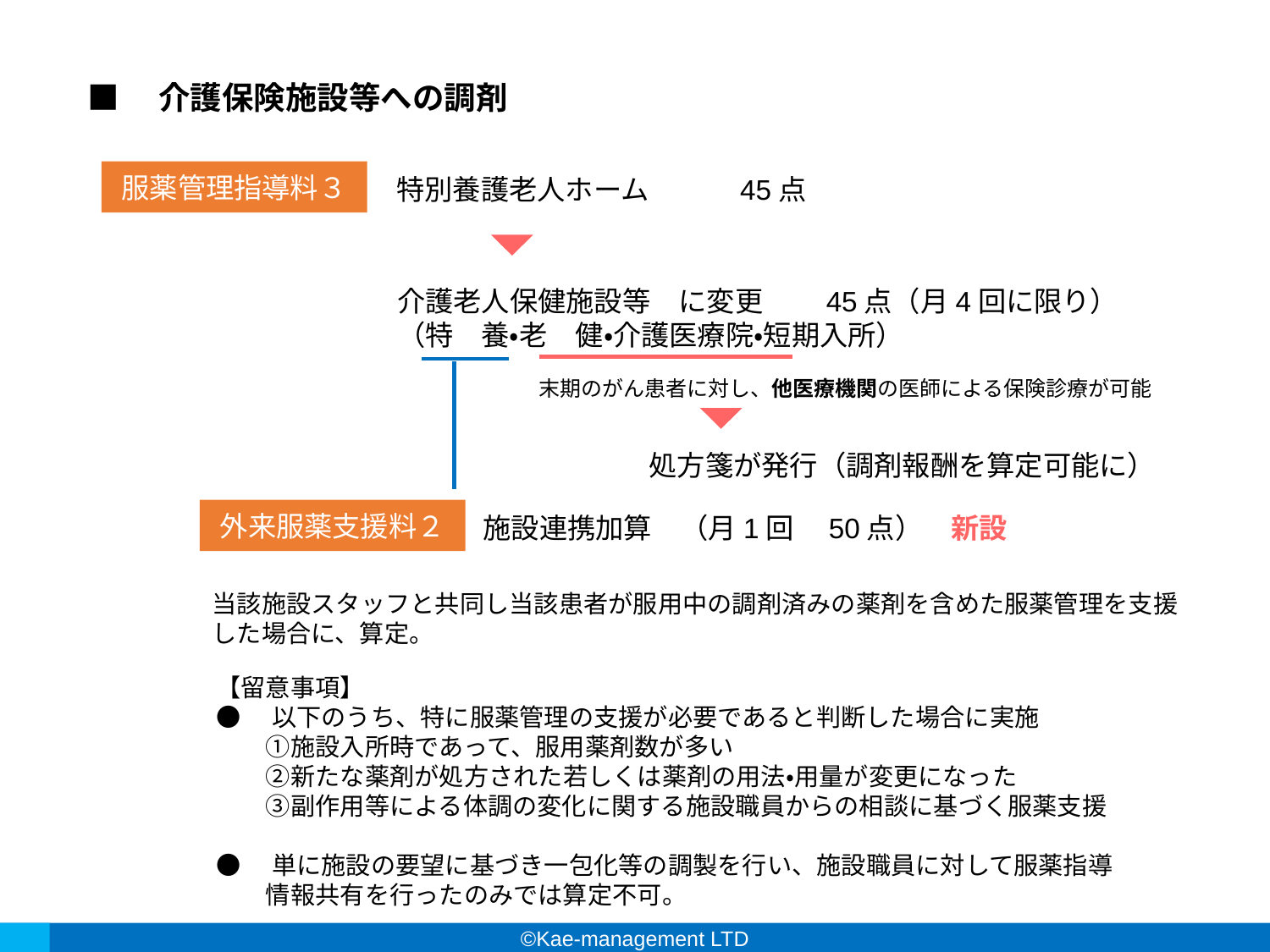

■　介護保険施設等への調剤
服薬管理指導料３
特別養護老人ホーム　　　45点

介護老人保健施設等　に変更　　45点（月4回に限り）
（特　養・老　健・介護医療院・短期入所）
末期のがん患者に対し、他医療機関の医師による保険診療が可能

処方箋が発行（調剤報酬を算定可能に）
外来服薬支援料２
施設連携加算　（月1回　50点）　新設
当該施設スタッフと共同し当該患者が服用中の調剤済みの薬剤を含めた服薬管理を支援した場合に、算定。
【留意事項】
●　以下のうち、特に服薬管理の支援が必要であると判断した場合に実施
　　①施設入所時であって、服用薬剤数が多い
　　②新たな薬剤が処方された若しくは薬剤の用法・用量が変更になった
　　③副作用等による体調の変化に関する施設職員からの相談に基づく服薬支援

●　単に施設の要望に基づき一包化等の調製を行い、施設職員に対して服薬指導
　　情報共有を行ったのみでは算定不可。